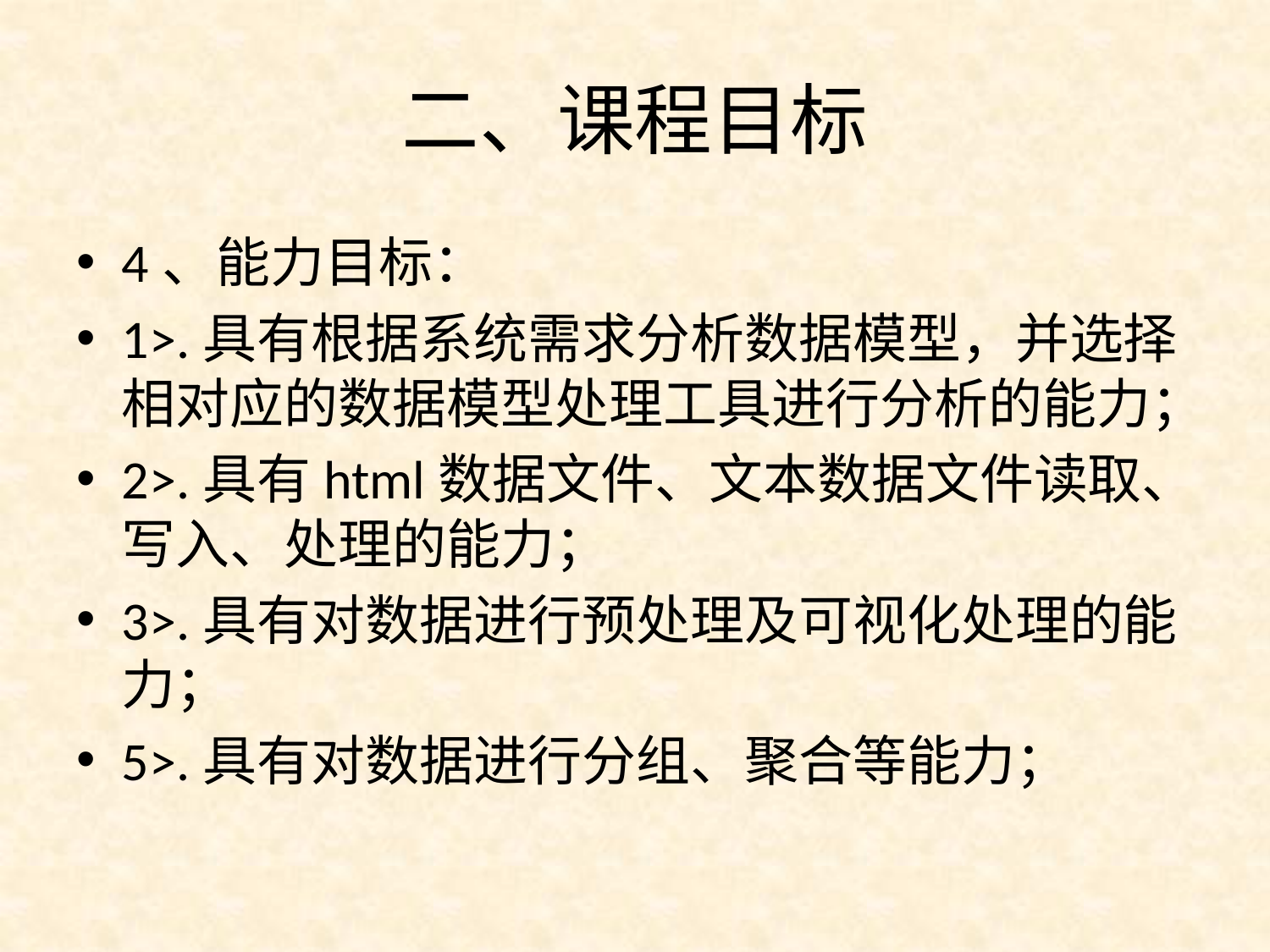

# 二、课程目标
4、能力目标：
1>.具有根据系统需求分析数据模型，并选择相对应的数据模型处理工具进行分析的能力；
2>.具有html数据文件、文本数据文件读取、写入、处理的能力；
3>.具有对数据进行预处理及可视化处理的能力；
5>.具有对数据进行分组、聚合等能力；